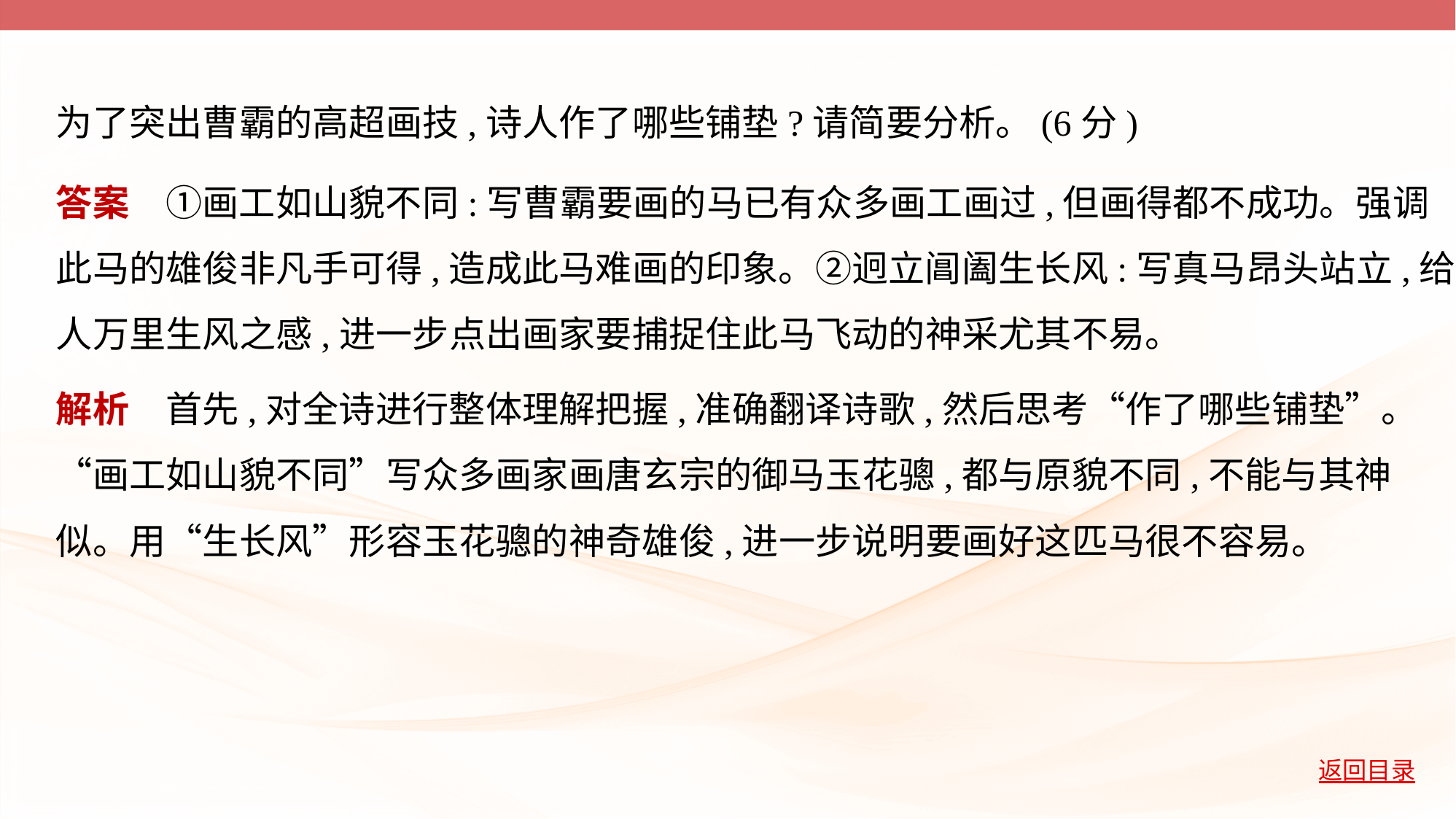

为了突出曹霸的高超画技,诗人作了哪些铺垫?请简要分析。(6分)

答案　①画工如山貌不同:写曹霸要画的马已有众多画工画过,但画得都不成功。强调
此马的雄俊非凡手可得,造成此马难画的印象。②迥立阊阖生长风:写真马昂头站立,给
人万里生风之感,进一步点出画家要捕捉住此马飞动的神采尤其不易。

解析　首先,对全诗进行整体理解把握,准确翻译诗歌,然后思考“作了哪些铺垫”。
“画工如山貌不同”写众多画家画唐玄宗的御马玉花骢,都与原貌不同,不能与其神
似。用“生长风”形容玉花骢的神奇雄俊,进一步说明要画好这匹马很不容易。